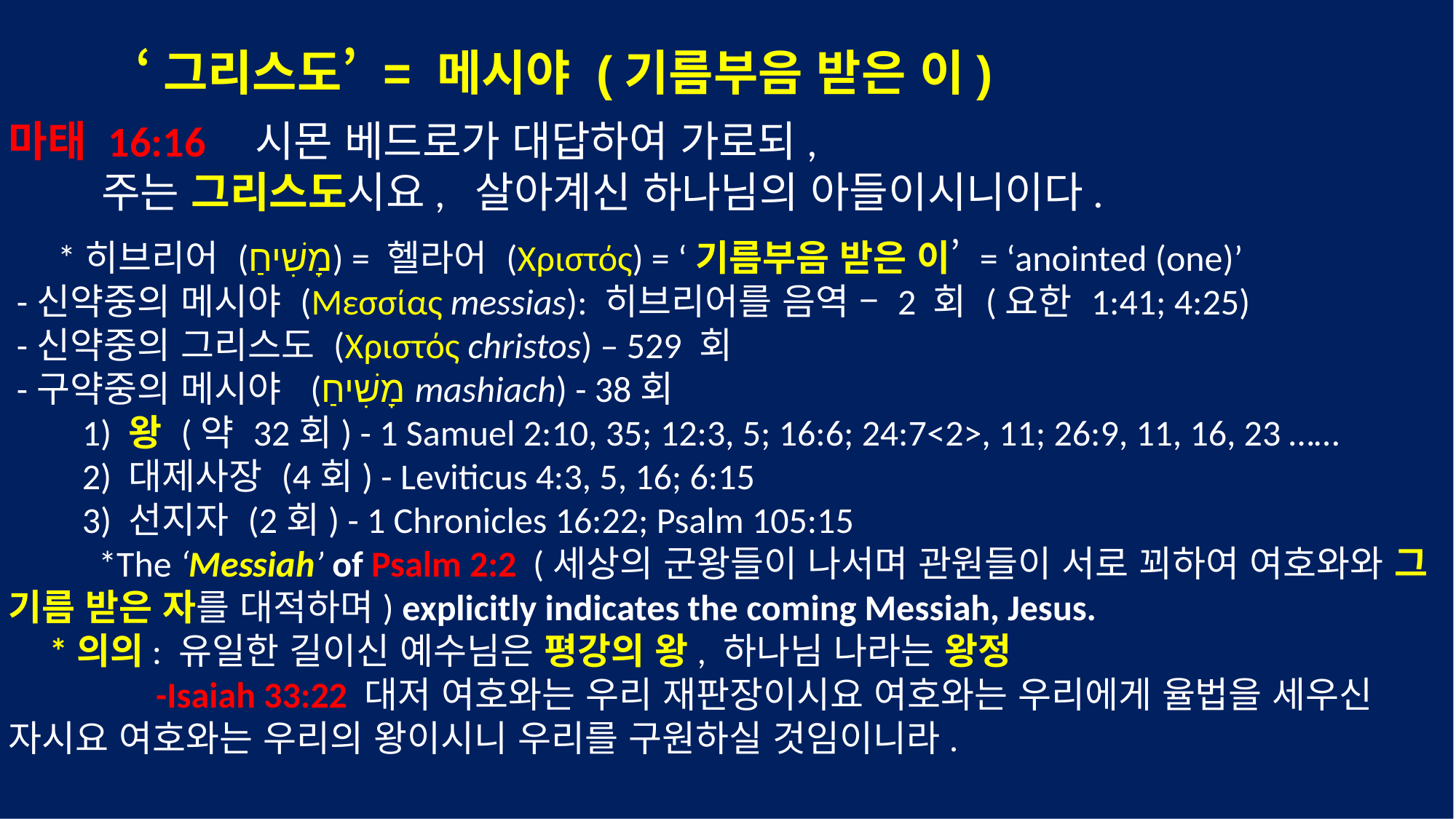

‘그리스도’ = 메시야 (기름부음 받은 이)

마태 16:16    시몬 베드로가 대답하여 가로되,
       주는 그리스도시요,  살아계신 하나님의 아들이시니이다.

      *히브리어 (מָשִׁיחַ) = 헬라어 (Χριστός) = ‘기름부음 받은 이’ = ‘anointed (one)’
 -신약중의 메시야 (Μεσσίας messias): 히브리어를 음역 – 2 회 (요한 1:41; 4:25)
 -신약중의 그리스도 (Χριστός christos) – 529 회
 -구약중의 메시야  (מָשִׁיחַ mashiach) - 38회
         1) 왕 (약 32회) - 1 Samuel 2:10, 35; 12:3, 5; 16:6; 24:7<2>, 11; 26:9, 11, 16, 23 ……
         2) 대제사장 (4회) - Leviticus 4:3, 5, 16; 6:15
         3) 선지자 (2회) - 1 Chronicles 16:22; Psalm 105:15
           *The ‘Messiah’ of Psalm 2:2  (세상의 군왕들이 나서며 관원들이 서로 꾀하여 여호와와 그 기름 받은 자를 대적하며) explicitly indicates the coming Messiah, Jesus.
     *의의: 유일한 길이신 예수님은 평강의 왕, 하나님 나라는 왕정
                  -Isaiah 33:22 대저 여호와는 우리 재판장이시요 여호와는 우리에게 율법을 세우신 자시요 여호와는 우리의 왕이시니 우리를 구원하실 것임이니라.